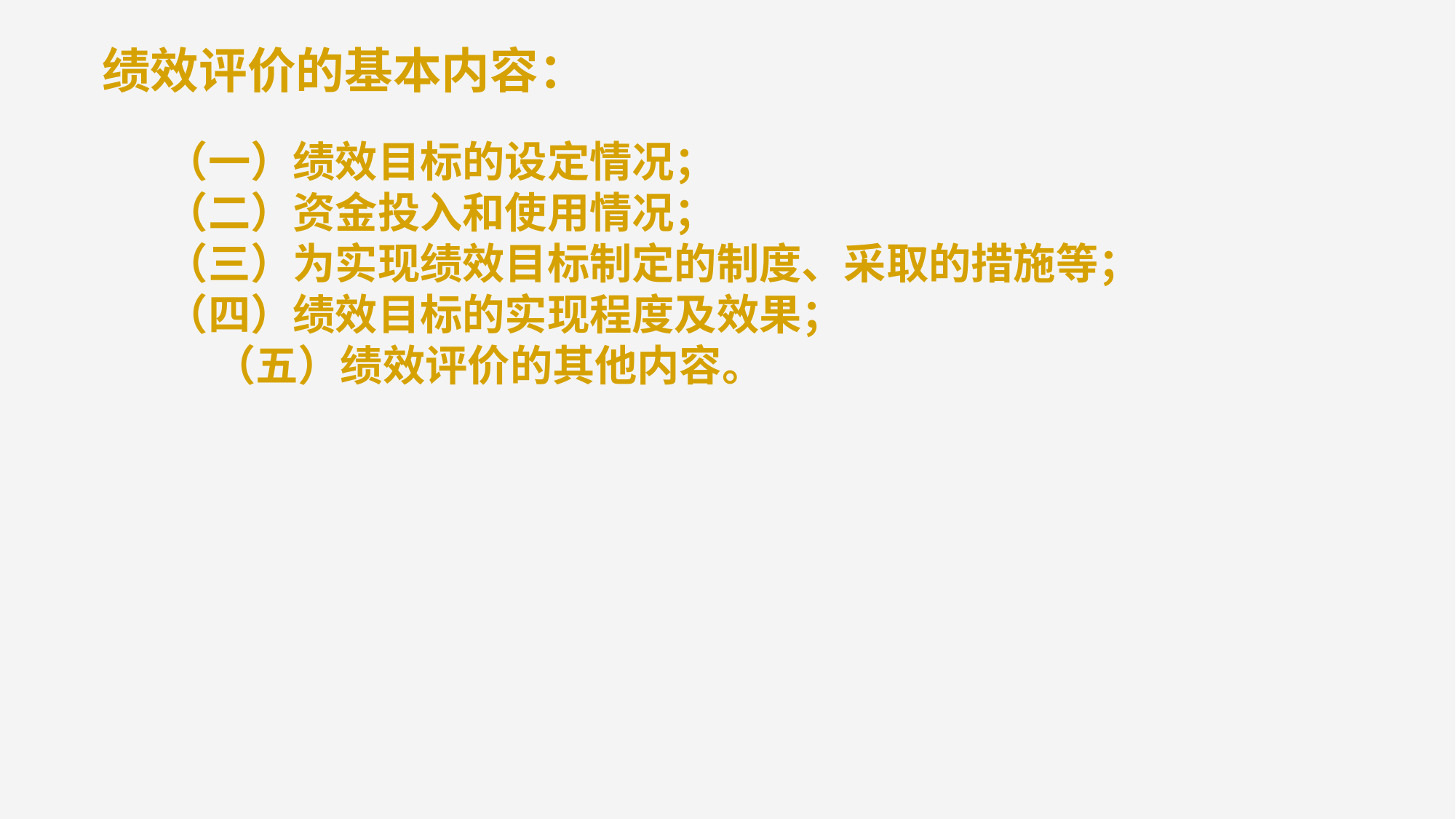

绩效评价的基本内容：
 （一）绩效目标的设定情况；（二）资金投入和使用情况；（三）为实现绩效目标制定的制度、采取的措施等；（四）绩效目标的实现程度及效果；（五）绩效评价的其他内容。